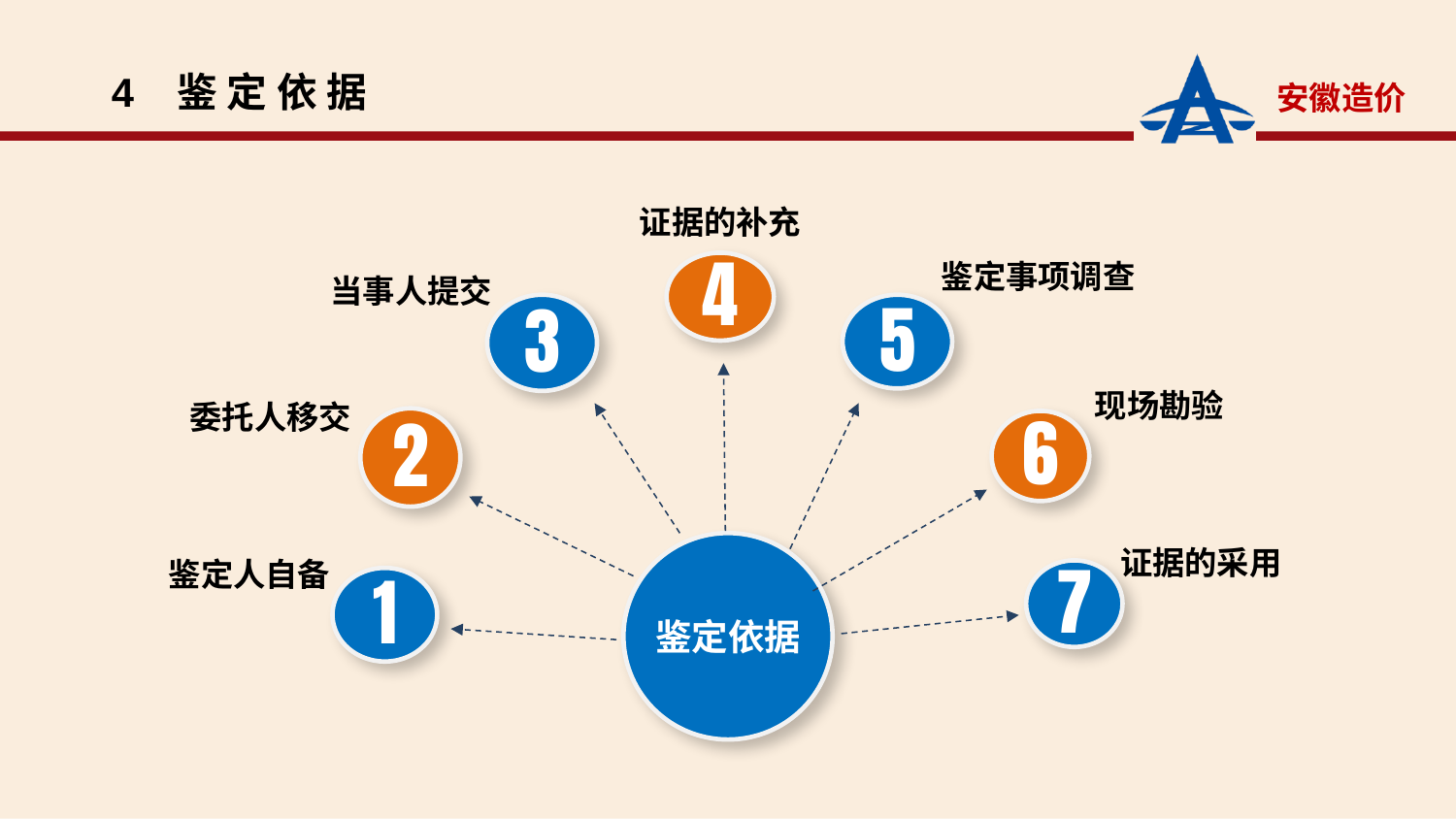

4   鉴 定 依 据
证据的补充
鉴定事项调查
当事人提交
现场勘验
委托人移交
 鉴定人自备
4
3
5

2
6
鉴定依据
证据的采用
7
1